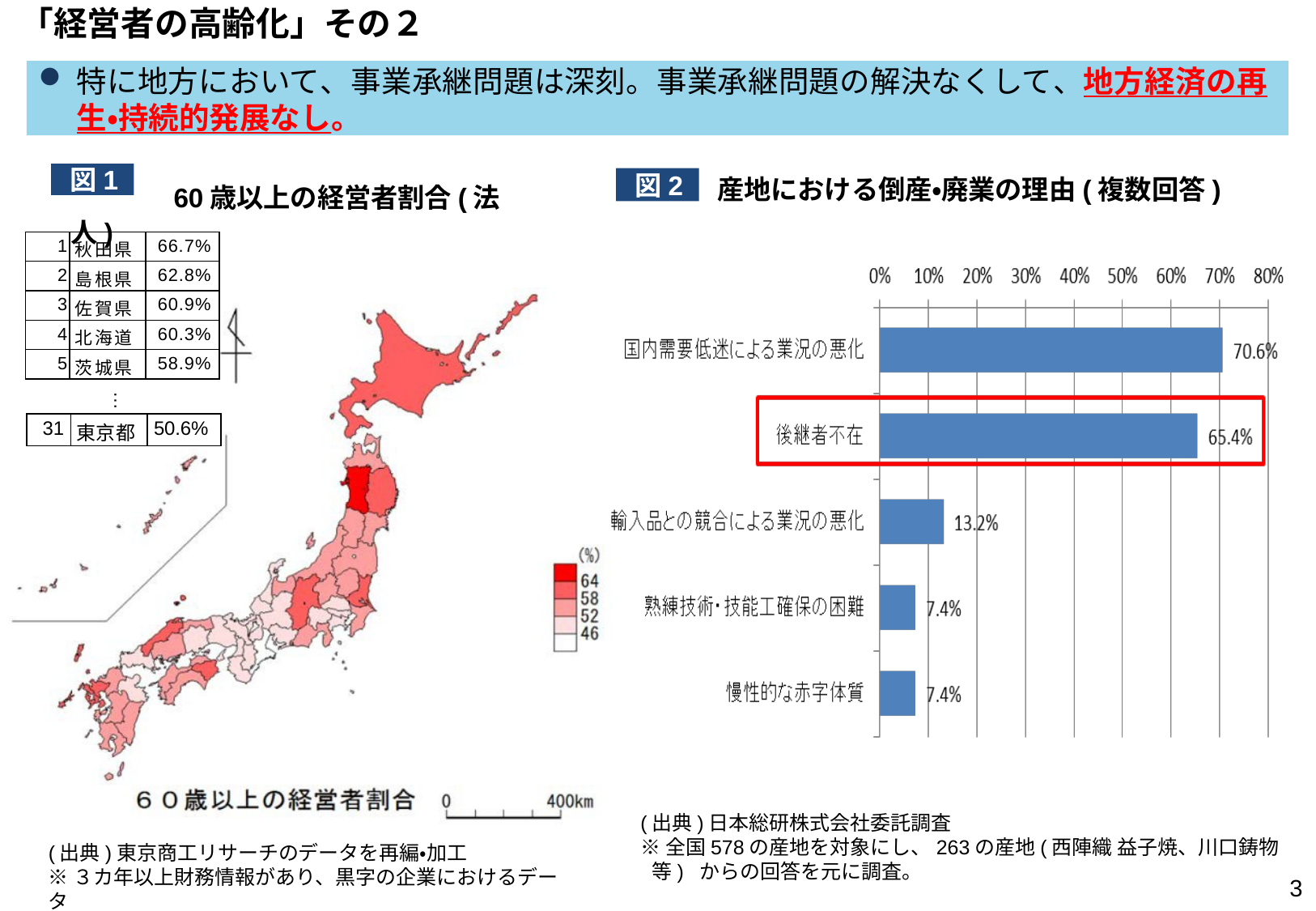

# 「経営者の高齢化」その２
特に地方において、事業承継問題は深刻。事業承継問題の解決なくして、地方経済の再 生・持続的発展なし。
図1
図1	60歳以上の経営者割合(法人)
図2
産地における倒産・廃業の理由(複数回答)
| 1 | 秋田県 | 66.7% |
| --- | --- | --- |
| 2 | 島根県 | 62.8% |
| 3 | 佐賀県 | 60.9% |
| 4 | 北海道 | 60.3% |
| 5 | 茨城県 | 58.9% |

…
| 31 | 東京都 | 50.6% |
| --- | --- | --- |
(出典)日本総研株式会社委託調査
※全国578の産地を対象にし、263の産地(西陣織 益子焼、川口鋳物等)  からの回答を元に調査。
(出典)東京商工リサーチのデータを再編・加工
※３カ年以上財務情報があり、黒字の企業におけるデータ
3